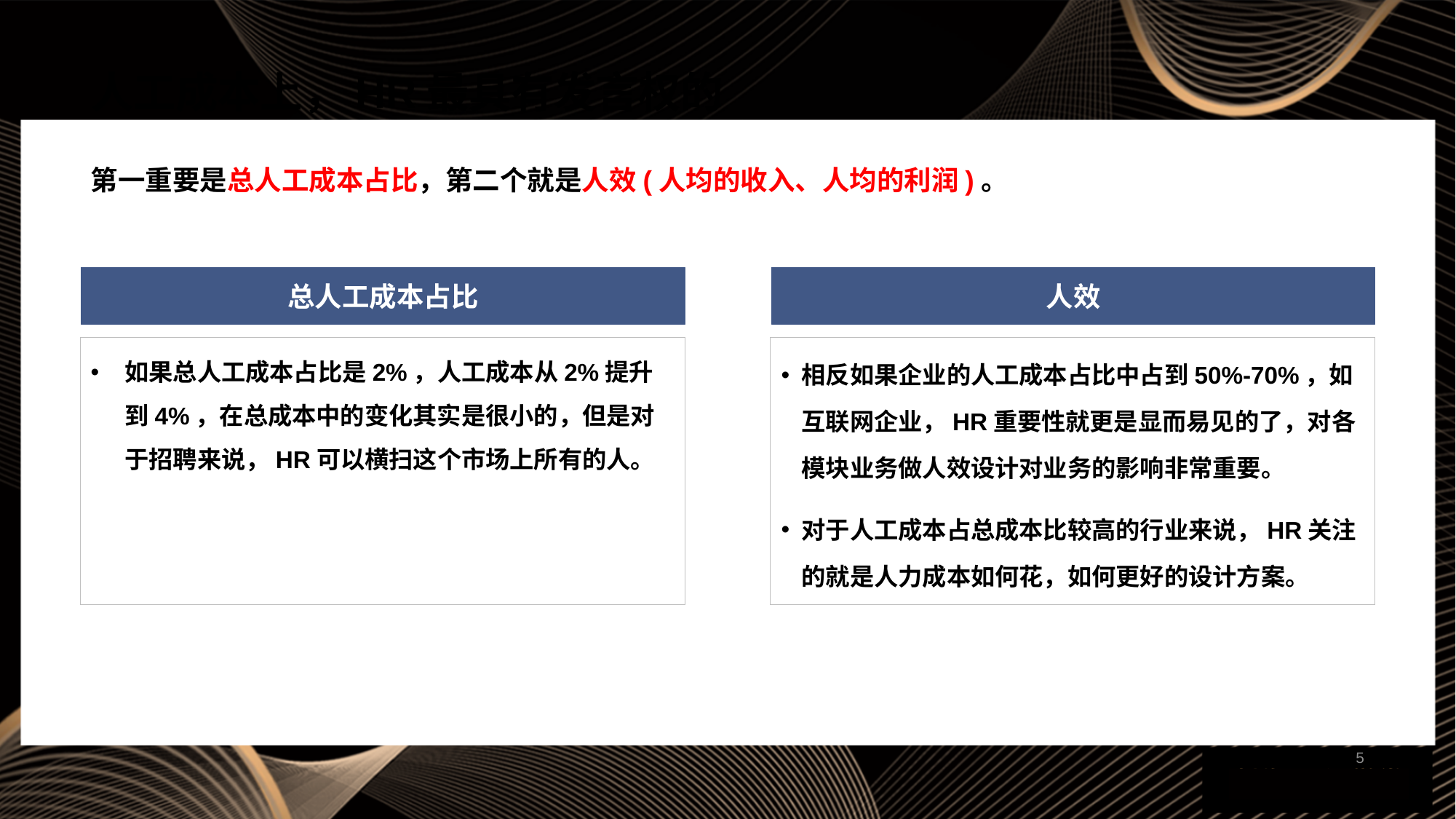

# 人工成本上，HR最具有发言权的
第一重要是总人工成本占比，第二个就是人效(人均的收入、人均的利润)。
总人工成本占比
人效
如果总人工成本占比是2%，人工成本从2%提升到4%，在总成本中的变化其实是很小的，但是对于招聘来说，HR可以横扫这个市场上所有的人。
相反如果企业的人工成本占比中占到50%-70%，如互联网企业，HR重要性就更是显而易见的了，对各模块业务做人效设计对业务的影响非常重要。
对于人工成本占总成本比较高的行业来说，HR关注的就是人力成本如何花，如何更好的设计方案。
5